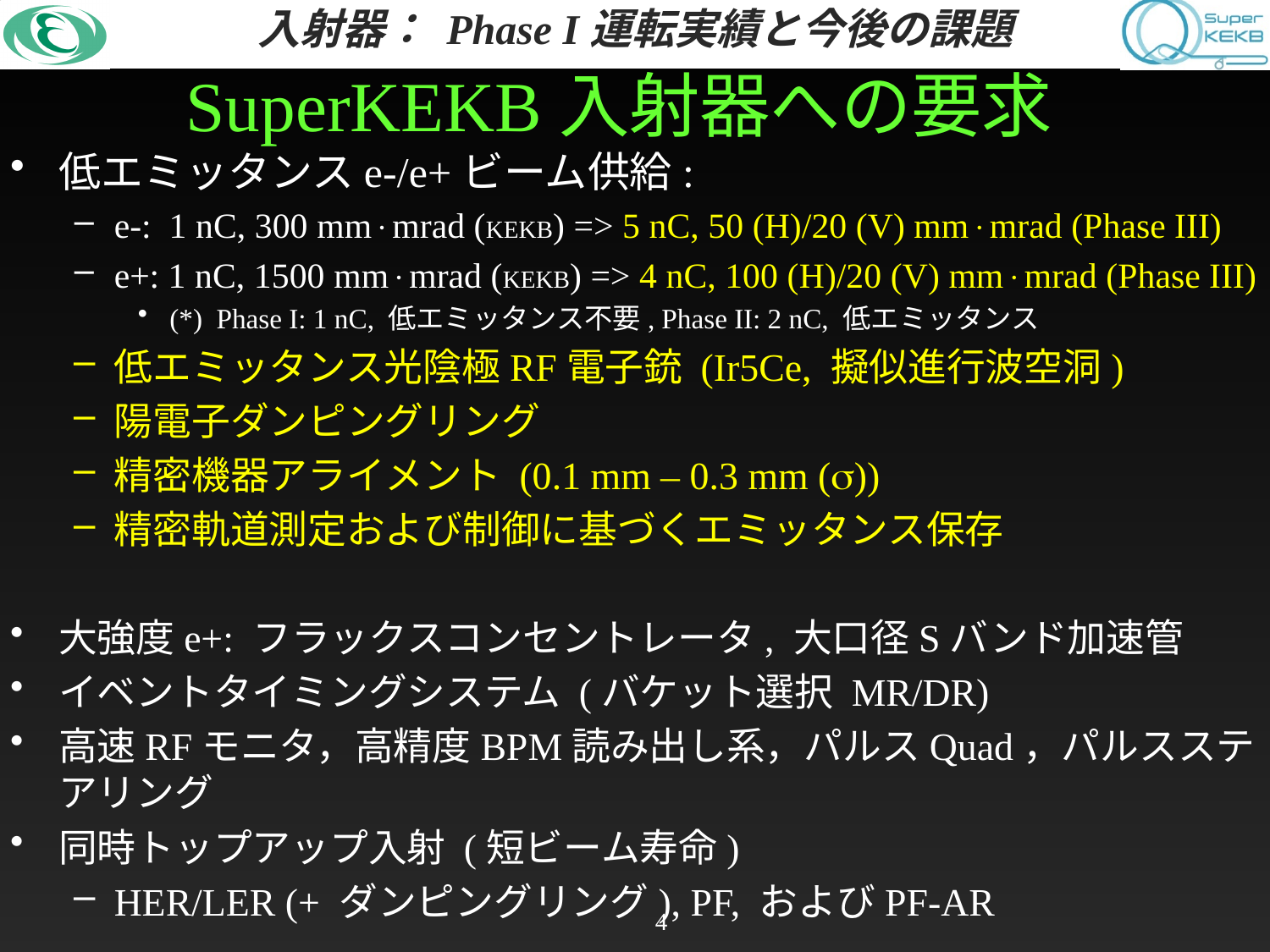

# SuperKEKB入射器への要求
低エミッタンスe-/e+ビーム供給:
e-:  1 nC, 300 mm⋅mrad (KEKB) => 5 nC, 50 (H)/20 (V) mm⋅mrad (Phase III)
e+: 1 nC, 1500 mm⋅mrad (KEKB) => 4 nC, 100 (H)/20 (V) mm⋅mrad (Phase III)
(*)  Phase I: 1 nC, 低エミッタンス不要, Phase II: 2 nC, 低エミッタンス
低エミッタンス光陰極RF電子銃 (Ir5Ce, 擬似進行波空洞)
陽電子ダンピングリング
精密機器アライメント (0.1 mm – 0.3 mm (σ))
精密軌道測定および制御に基づくエミッタンス保存

大強度e+: フラックスコンセントレータ, 大口径Sバンド加速管
イベントタイミングシステム (バケット選択 MR/DR)
高速RFモニタ，高精度BPM読み出し系，パルスQuad，パルスステアリング
同時トップアップ入射 (短ビーム寿命)
HER/LER (+ ダンピングリング), PF, およびPF-AR
4